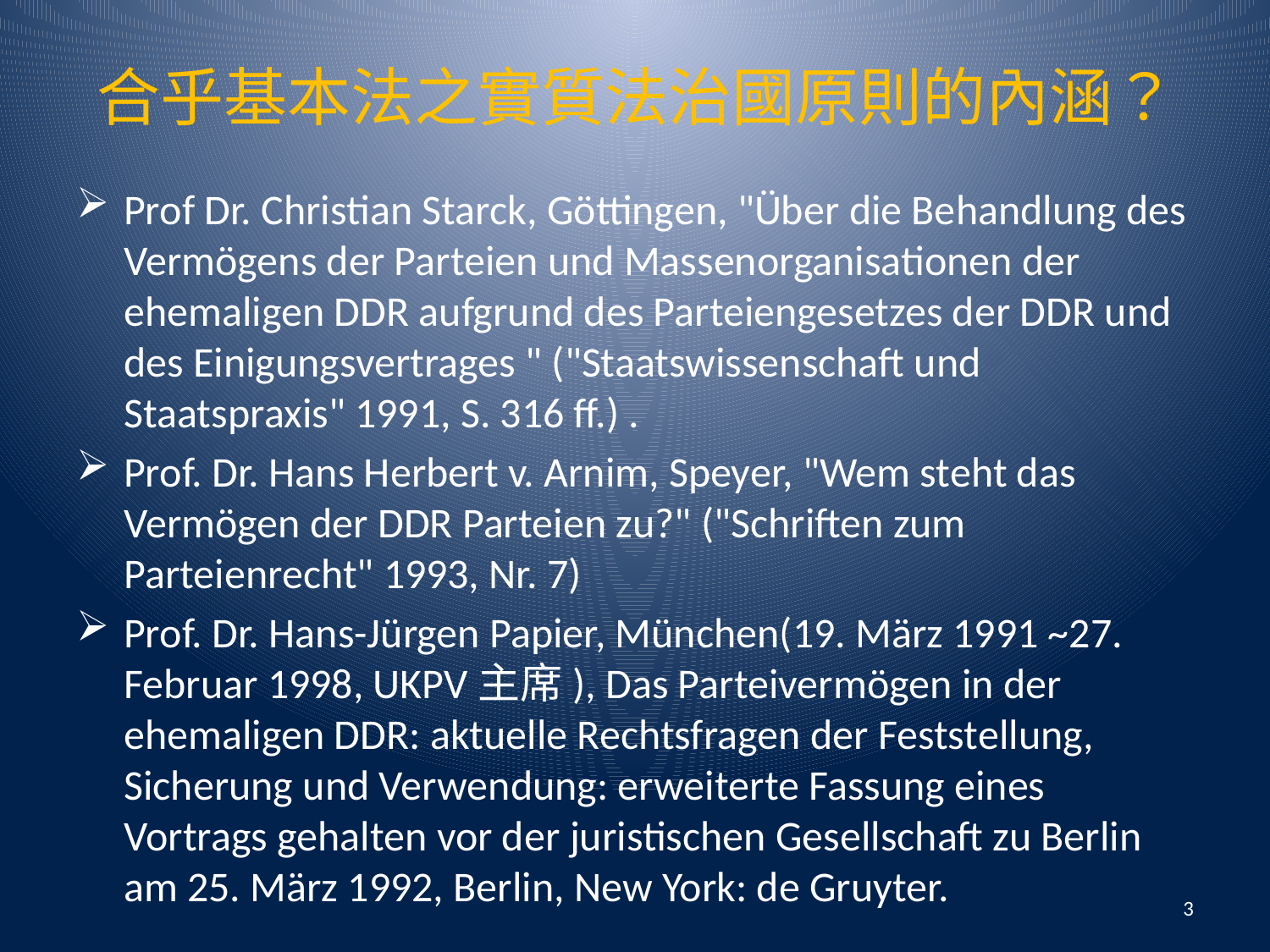

# 合乎基本法之實質法治國原則的內涵？
Prof Dr. Christian Starck, Göttingen, "Über die Behandlung des Vermögens der Parteien und Massenorganisationen der ehemaligen DDR aufgrund des Parteiengesetzes der DDR und des Einigungsvertrages " ("Staatswissenschaft und Staatspraxis" 1991, S. 316 ff.) .
Prof. Dr. Hans Herbert v. Arnim, Speyer, "Wem steht das Vermögen der DDR Parteien zu?" ("Schriften zum Parteienrecht" 1993, Nr. 7)
Prof. Dr. Hans-Jürgen Papier, München(19. März 1991 ~27. Februar 1998, UKPV主席), Das Parteivermögen in der ehemaligen DDR: aktuelle Rechtsfragen der Feststellung, Sicherung und Verwendung: erweiterte Fassung eines Vortrags gehalten vor der juristischen Gesellschaft zu Berlin am 25. März 1992, Berlin, New York: de Gruyter.

3